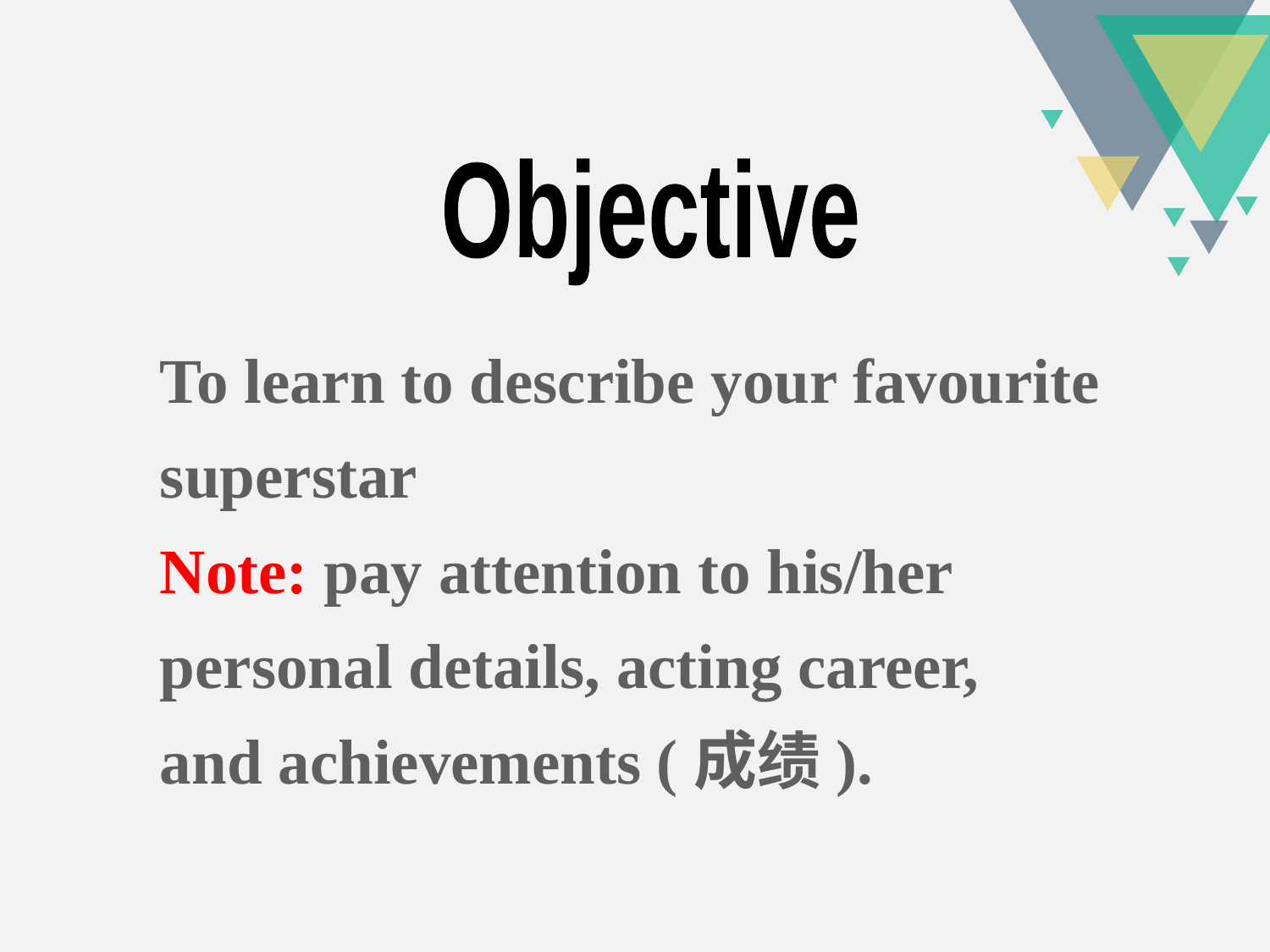

Objective
To learn to describe your favourite
superstar
Note: pay attention to his/her
personal details, acting career,
and achievements (成绩).